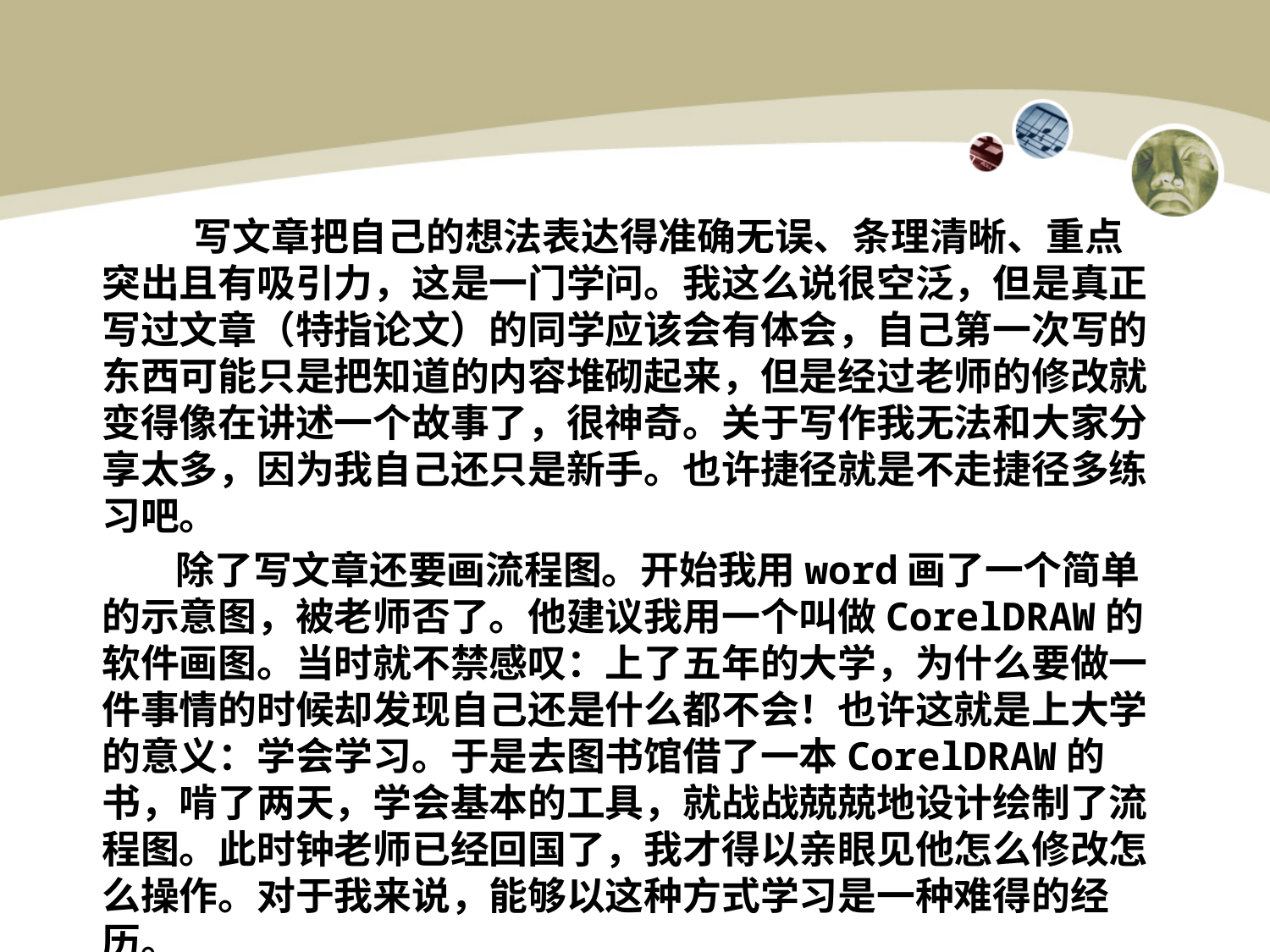

写文章把自己的想法表达得准确无误、条理清晰、重点突出且有吸引力，这是一门学问。我这么说很空泛，但是真正写过文章（特指论文）的同学应该会有体会，自己第一次写的东西可能只是把知道的内容堆砌起来，但是经过老师的修改就变得像在讲述一个故事了，很神奇。关于写作我无法和大家分享太多，因为我自己还只是新手。也许捷径就是不走捷径多练习吧。
除了写文章还要画流程图。开始我用word画了一个简单的示意图，被老师否了。他建议我用一个叫做CorelDRAW的软件画图。当时就不禁感叹：上了五年的大学，为什么要做一件事情的时候却发现自己还是什么都不会！也许这就是上大学的意义：学会学习。于是去图书馆借了一本CorelDRAW的书，啃了两天，学会基本的工具，就战战兢兢地设计绘制了流程图。此时钟老师已经回国了，我才得以亲眼见他怎么修改怎么操作。对于我来说，能够以这种方式学习是一种难得的经历。